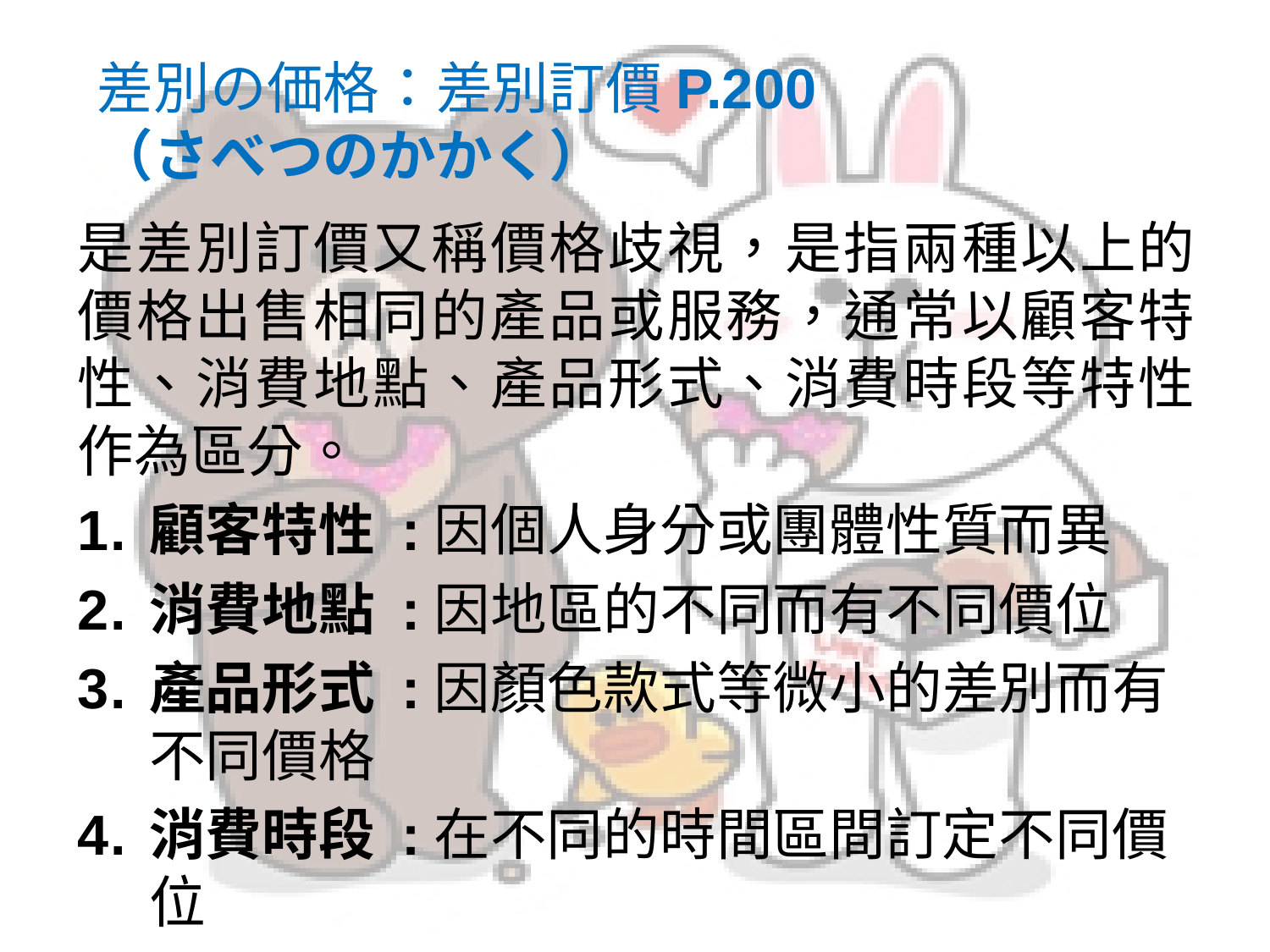

差別の価格：差別訂價P.200
（さべつのかかく）
是差別訂價又稱價格歧視，是指兩種以上的價格出售相同的產品或服務，通常以顧客特性、消費地點、產品形式、消費時段等特性作為區分。
顧客特性 :因個人身分或團體性質而異
消費地點 :因地區的不同而有不同價位
產品形式 :因顏色款式等微小的差別而有不同價格
消費時段 :在不同的時間區間訂定不同價位